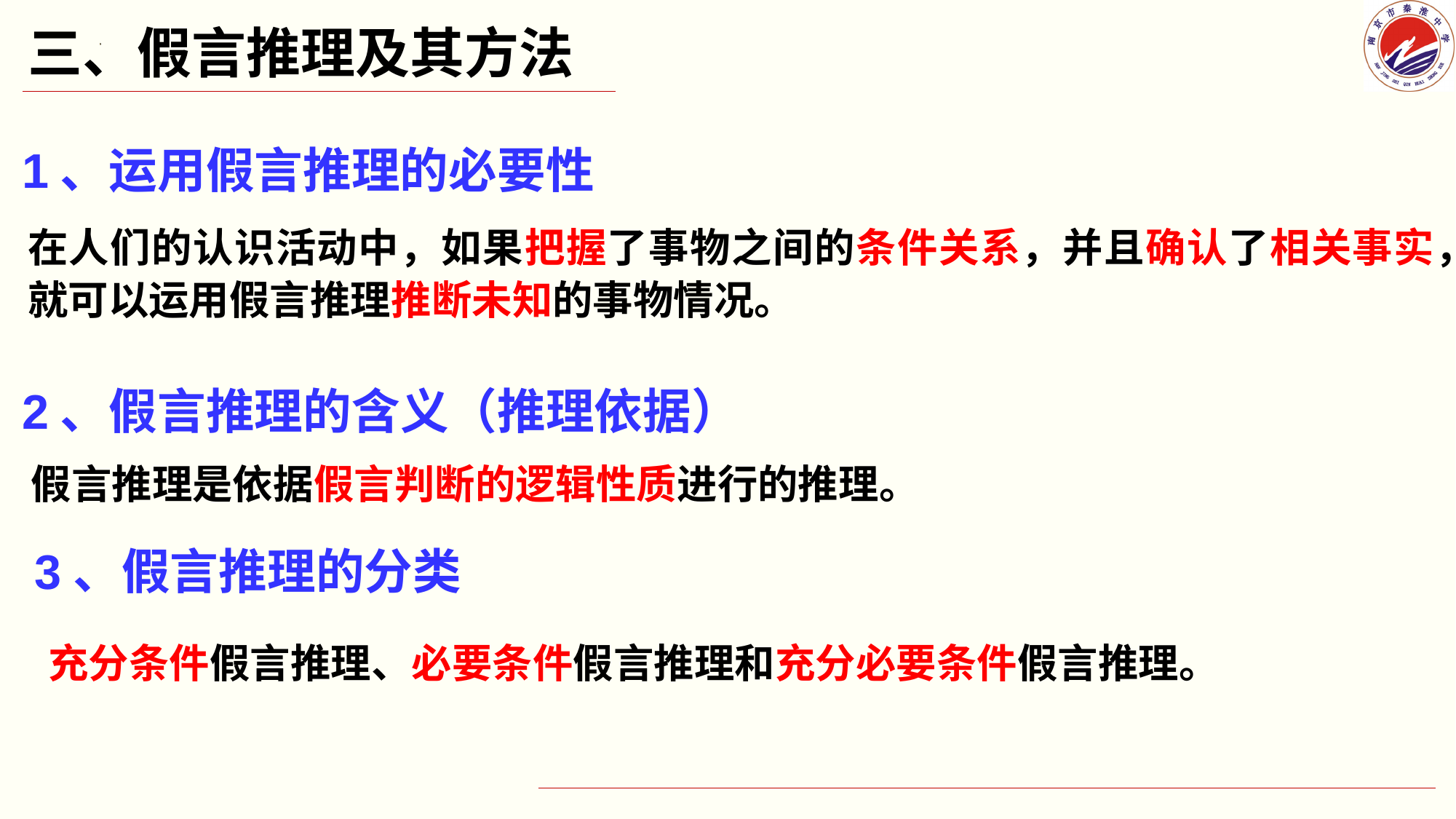

三、假言推理及其方法
1、运用假言推理的必要性
在人们的认识活动中，如果把握了事物之间的条件关系，并且确认了相关事实，就可以运用假言推理推断未知的事物情况。
2、假言推理的含义（推理依据）
假言推理是依据假言判断的逻辑性质进行的推理。
3、假言推理的分类
充分条件假言推理、必要条件假言推理和充分必要条件假言推理。